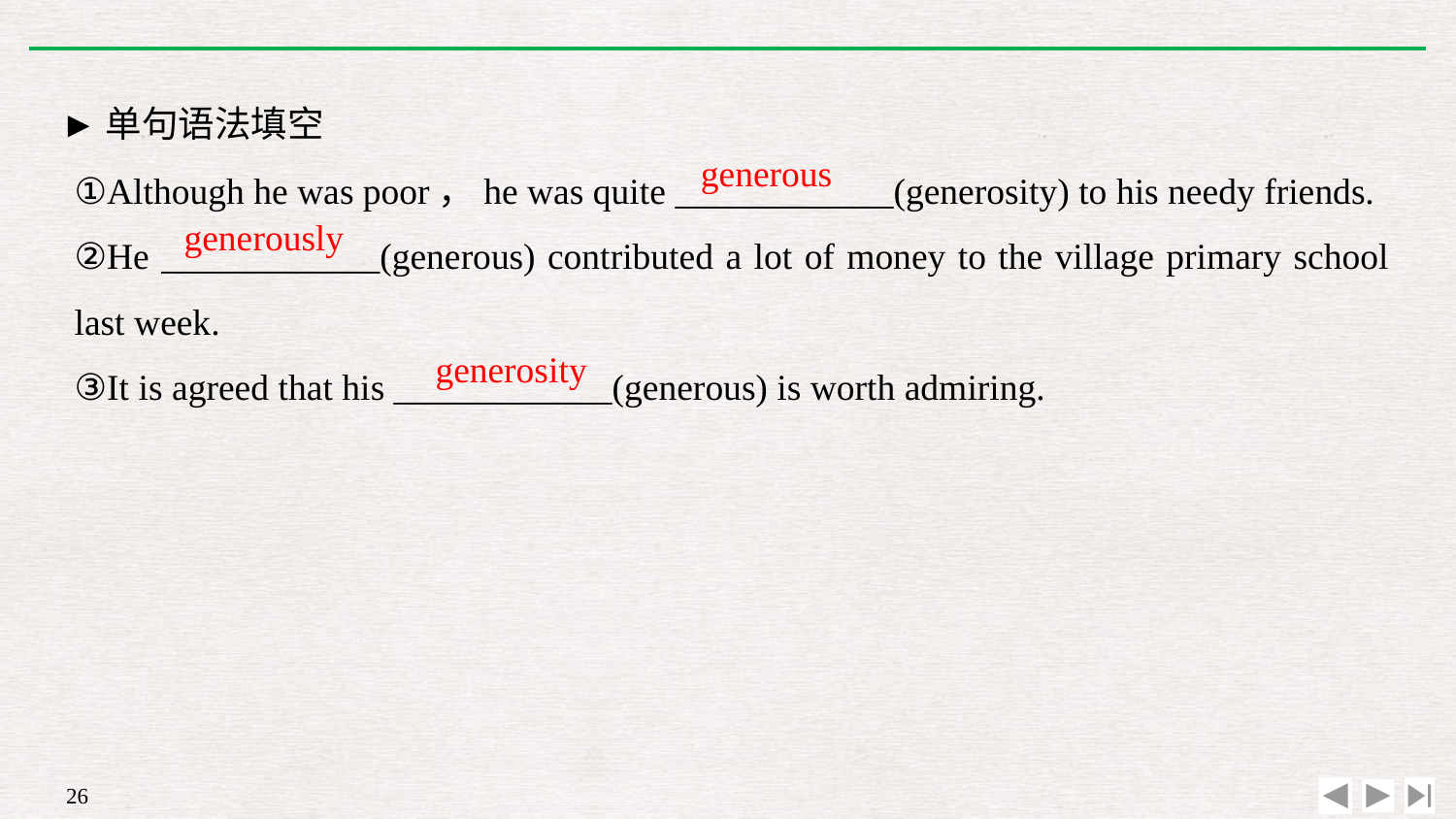

►单句语法填空
①Although he was poor，he was quite ____________(generosity) to his needy friends.
②He ____________(generous) contributed a lot of money to the village primary school last week.
③It is agreed that his ____________(generous) is worth admiring.
generous
generously
generosity